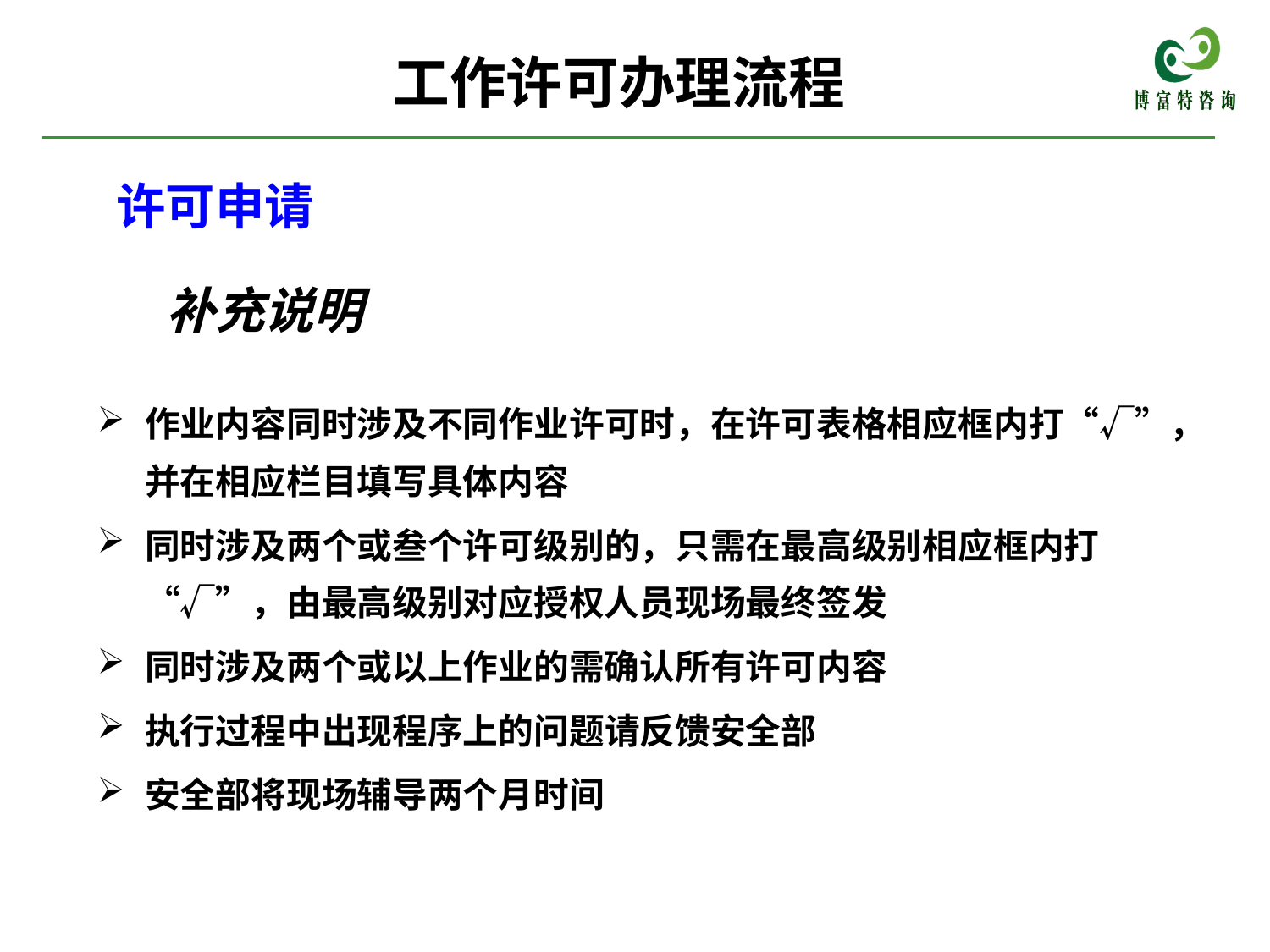

工作许可办理流程
许可申请
# 补充说明
作业内容同时涉及不同作业许可时，在许可表格相应框内打“√”，并在相应栏目填写具体内容
同时涉及两个或叁个许可级别的，只需在最高级别相应框内打“√”，由最高级别对应授权人员现场最终签发
同时涉及两个或以上作业的需确认所有许可内容
执行过程中出现程序上的问题请反馈安全部
安全部将现场辅导两个月时间